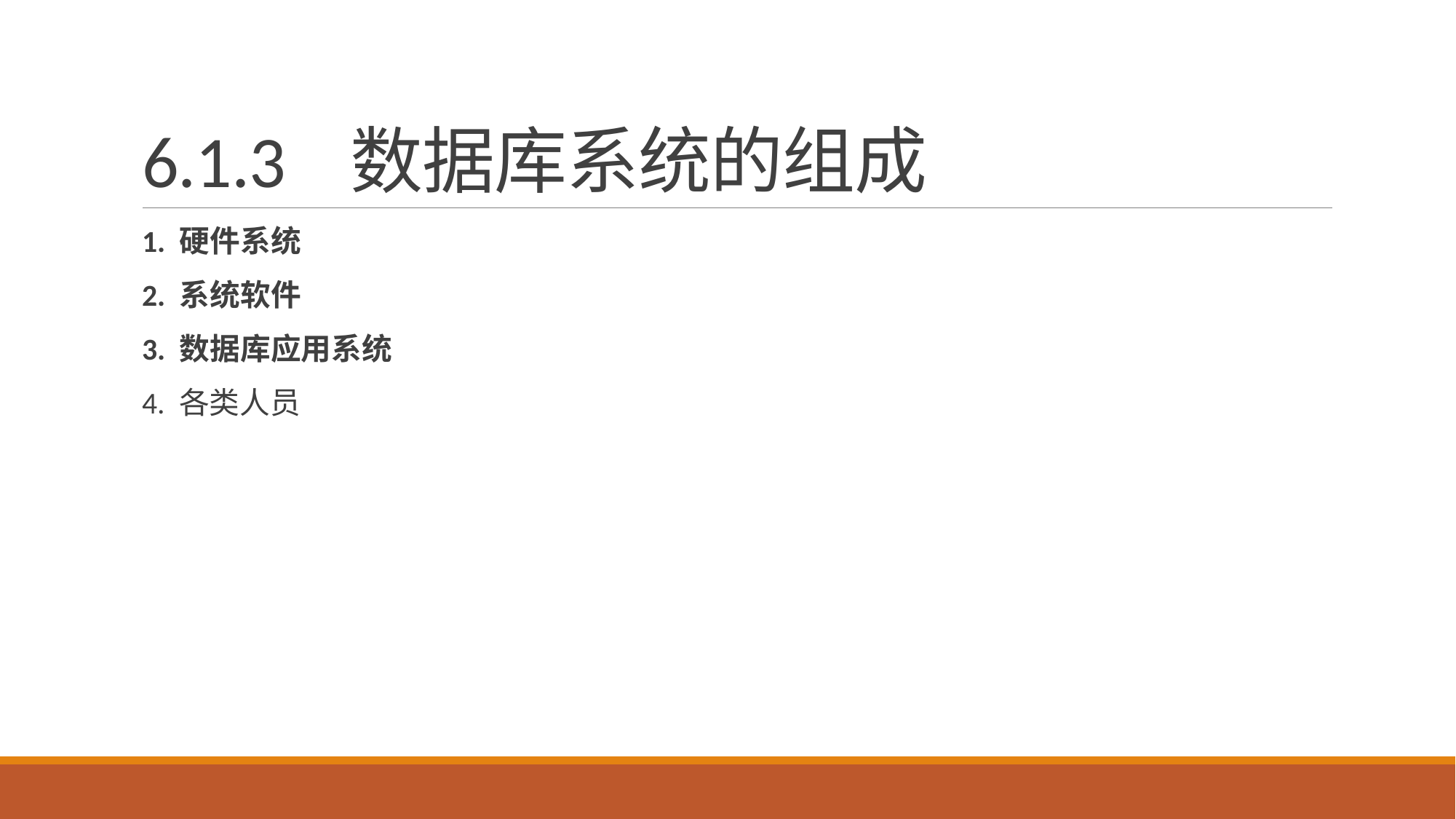

# 6.1.3   数据库系统的组成
1. 硬件系统
2. 系统软件
3. 数据库应用系统
4. 各类人员